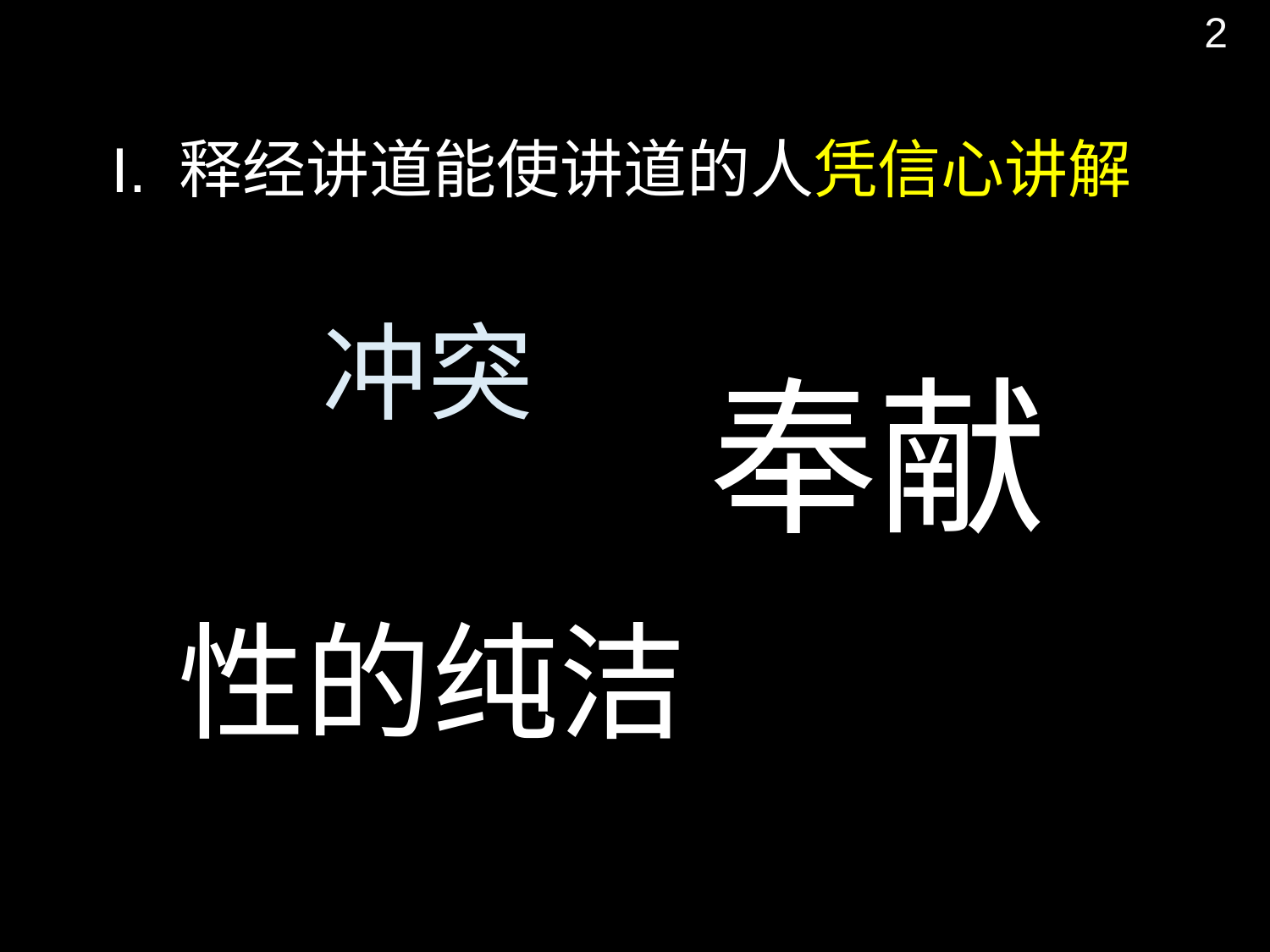

2
# I. 释经讲道能使讲道的人凭信心讲解
冲突
奉献
性的纯洁